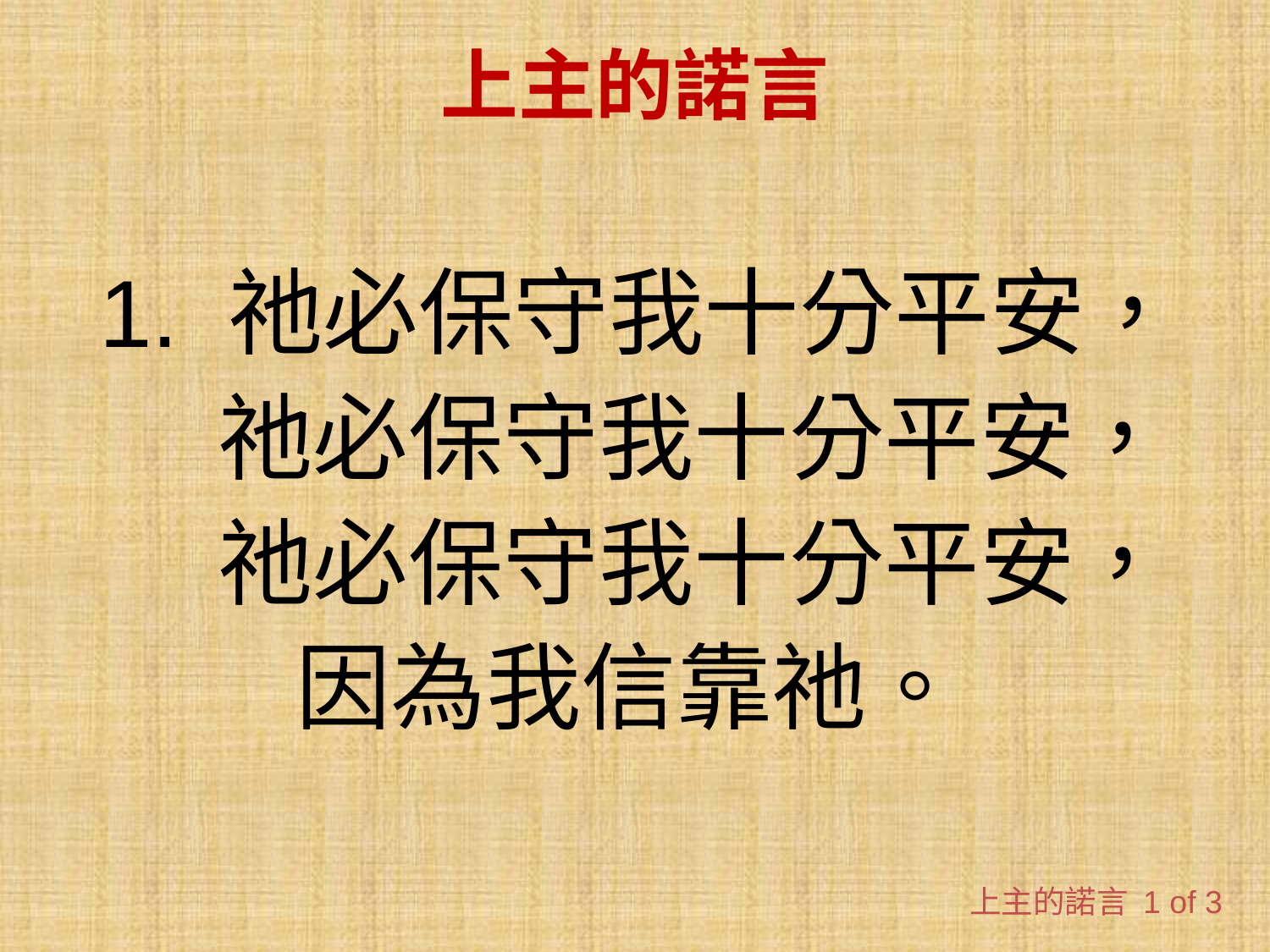

# 上主的諾言
1. 祂必保守我十分平安，
    祂必保守我十分平安，
    祂必保守我十分平安，
           因為我信靠祂。
上主的諾言 1 of 3